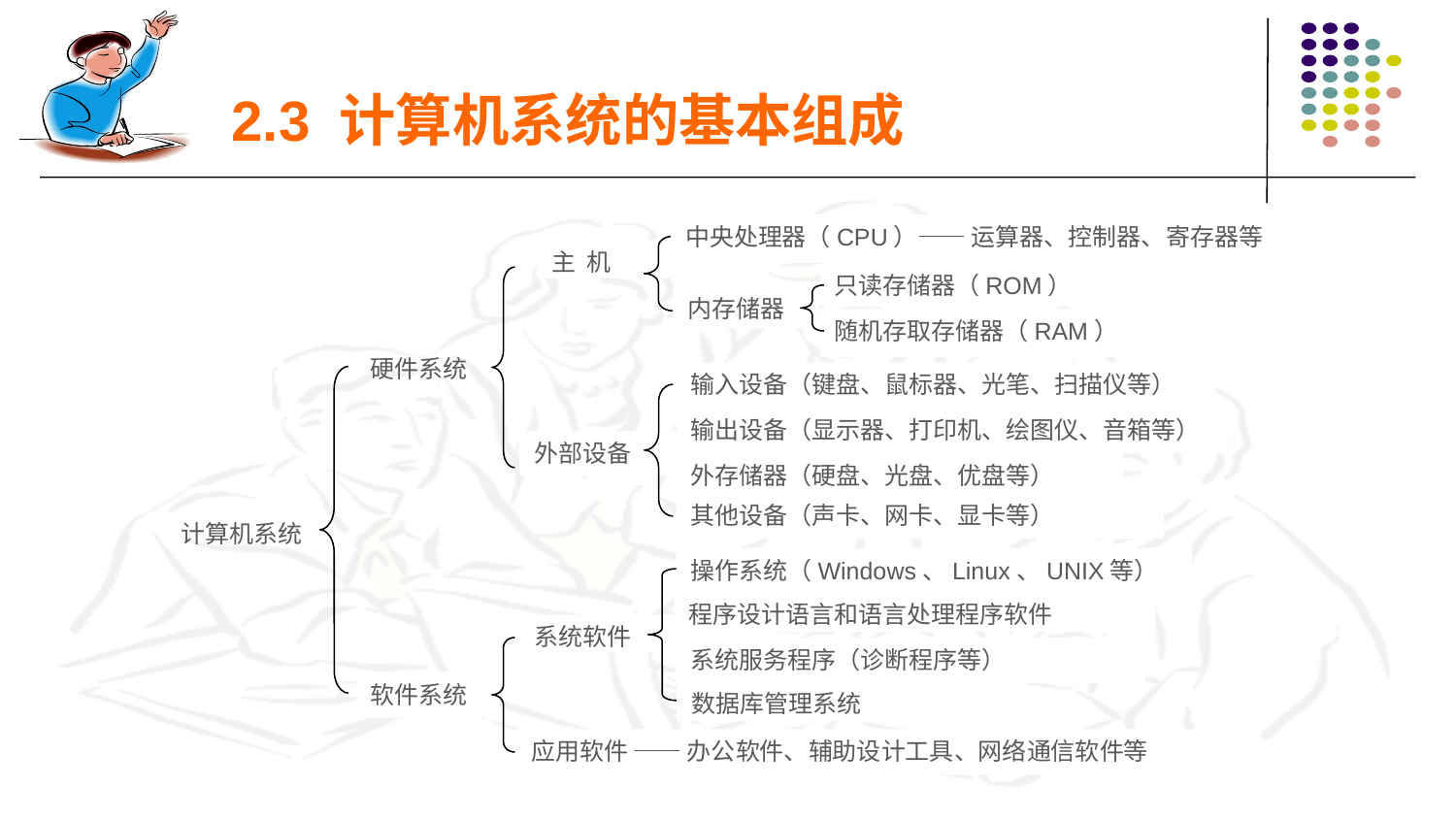

2.3 计算机系统的基本组成
中央处理器（CPU）—— 运算器、控制器、寄存器等

主  机
只读存储器（ROM）

随机存取存储器（RAM）

内存储器
硬件系统
输入设备（键盘、鼠标器、光笔、扫描仪等）

输出设备（显示器、打印机、绘图仪、音箱等）
外部设备
外存储器（硬盘、光盘、优盘等）
其他设备（声卡、网卡、显卡等）

计算机系统
操作系统（Windows、Linux、UNIX等）

程序设计语言和语言处理程序软件
系统服务程序（诊断程序等）
数据库管理系统
系统软件

软件系统
应用软件 —— 办公软件、辅助设计工具、网络通信软件等